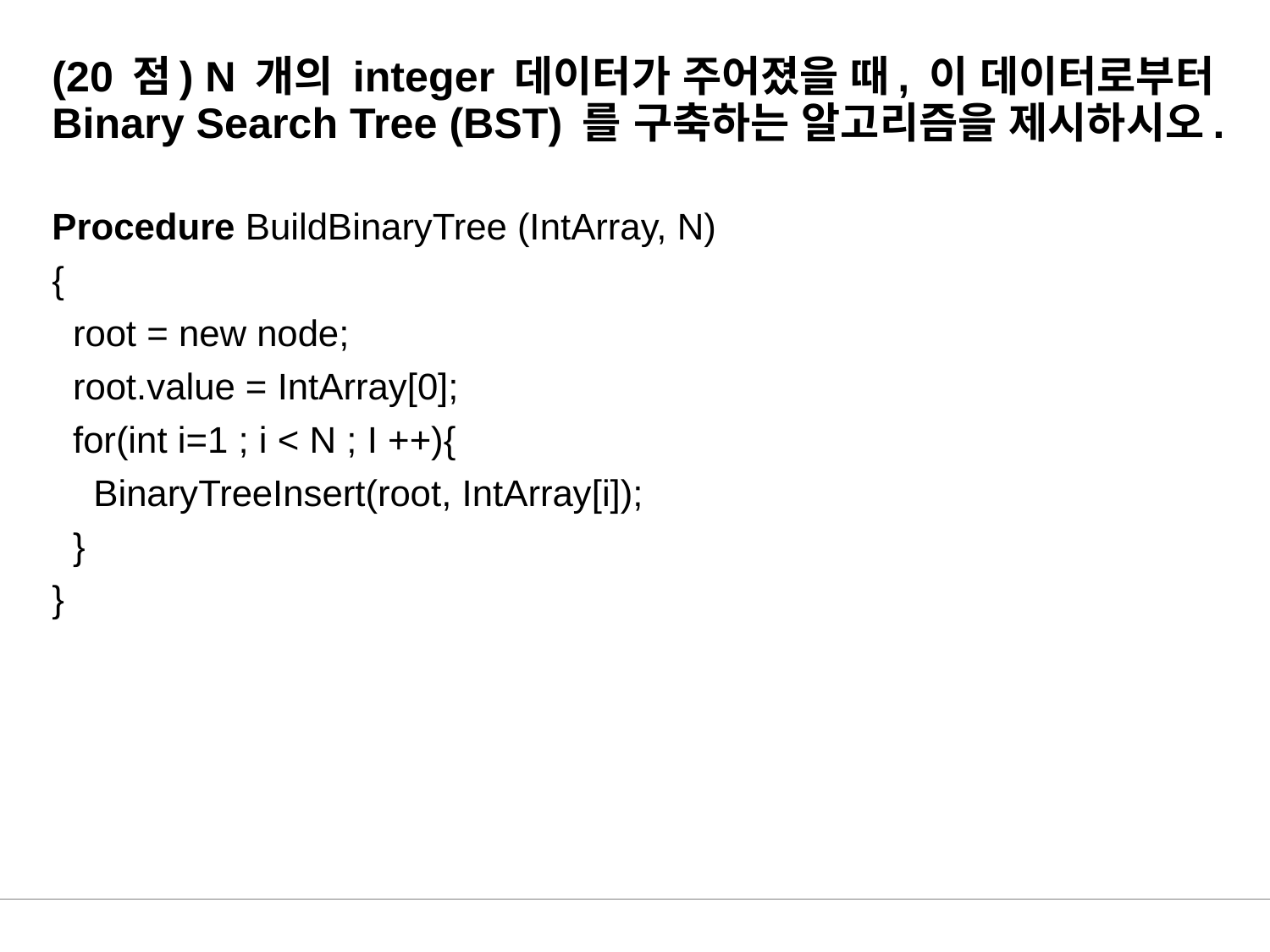

# (20 점) N 개의 integer 데이터가 주어졌을 때, 이 데이터로부터 Binary Search Tree (BST) 를 구축하는 알고리즘을 제시하시오.
Procedure BuildBinaryTree (IntArray, N)
{
  root = new node;
  root.value = IntArray[0];
  for(int i=1 ; i < N ; I ++){
    BinaryTreeInsert(root, IntArray[i]);
  }
}